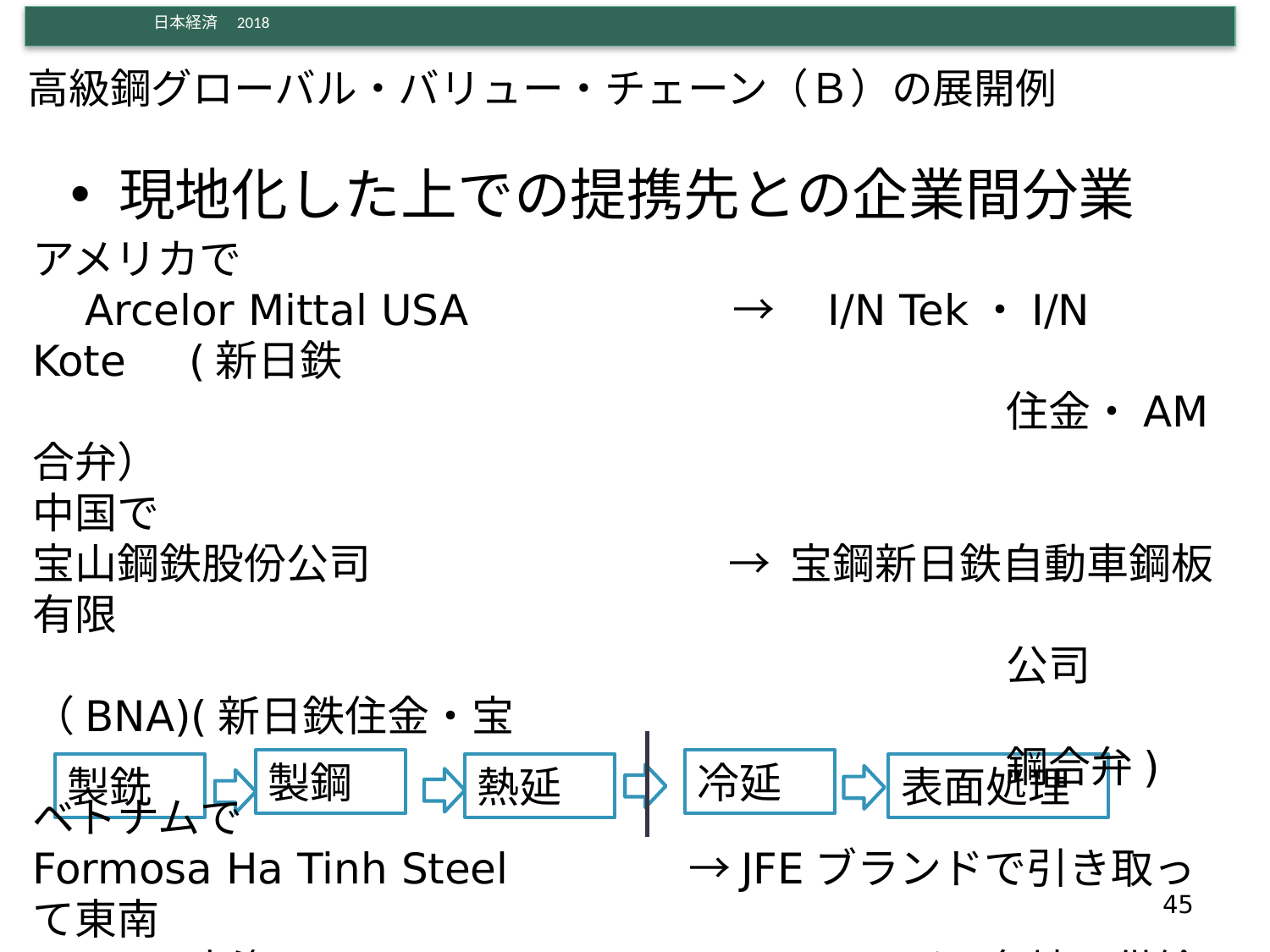

# 高級鋼グローバル・バリュー・チェーン（Ｂ）の展開例
現地化した上での提携先との企業間分業
アメリカで　
　Arcelor Mittal USA　　　　　　→　I/N Tek・I/N Kote　(新日鉄　
　　　　　　　　　　　　　　　　　　　　　　　住金・AM合弁）
中国で
宝山鋼鉄股份公司  　　　　　　　　→  宝鋼新日鉄自動車鋼板有限
　　　　　　　　　　　　　　　　　　　　　　　公司（BNA)(新日鉄住金・宝
　　　　　　　　　　　　　　　　　　　　　　　鋼合弁)
ベトナムで
Formosa Ha Tinh Steel　　　　→JFEブランドで引き取って東南
(JFE5%出資)　　　　　　　　　　　　　アジア各地に供給

冷延
製鋼
表面処理
製銑
熱延

45